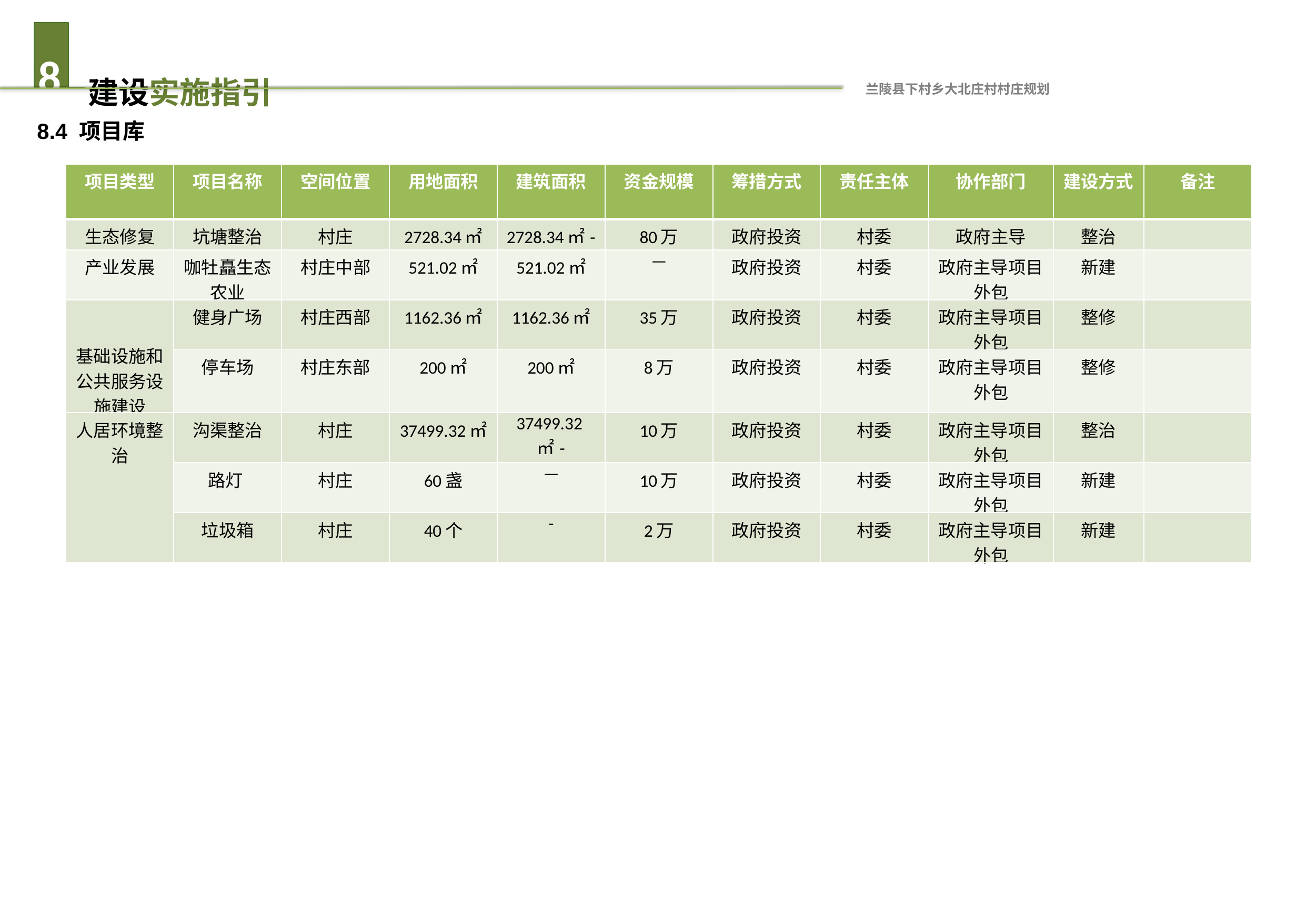

# 8	建设实施指引
兰陵县下村乡大北庄村村庄规划

8.4 项目库

| 项目类型 | 项目名称 | 空间位置 | 用地面积 | 建筑面积 | 资金规模 | 筹措方式 | 责任主体 | 协作部门 | 建设方式 | 备注 |
| --- | --- | --- | --- | --- | --- | --- | --- | --- | --- | --- |
| 生态修复 | 坑塘整治 | 村庄 | 2728.34㎡ | 2728.34㎡- | 80万 | 政府投资 | 村委 | 政府主导 | 整治 |  |
| 产业发展 | 咖牡矗生态农业 | 村庄中部 | 521.02㎡ | 521.02㎡ | — | 政府投资 | 村委 | 政府主导项目外包 | 新建 |  |
| 基础设施和公共服务设施建设 | 健身广场 | 村庄西部 | 1162.36㎡ | 1162.36㎡ | 35万 | 政府投资 | 村委 | 政府主导项目外包 | 整修 |  |
|  | 停车场 | 村庄东部 | 200㎡ | 200㎡ | 8万 | 政府投资 | 村委 | 政府主导项目外包 | 整修 |  |
| 人居环境整治 | 沟渠整治 | 村庄 | 37499.32㎡ | 37499.32㎡- | 10万 | 政府投资 | 村委 | 政府主导项目外包 | 整治 |  |
|  | 路灯 | 村庄 | 60盏 | — | 10万 | 政府投资 | 村委 | 政府主导项目外包 | 新建 |  |
|  | 垃圾箱 | 村庄 | 40个 | - | 2万 | 政府投资 | 村委 | 政府主导项目外包 | 新建 |  |